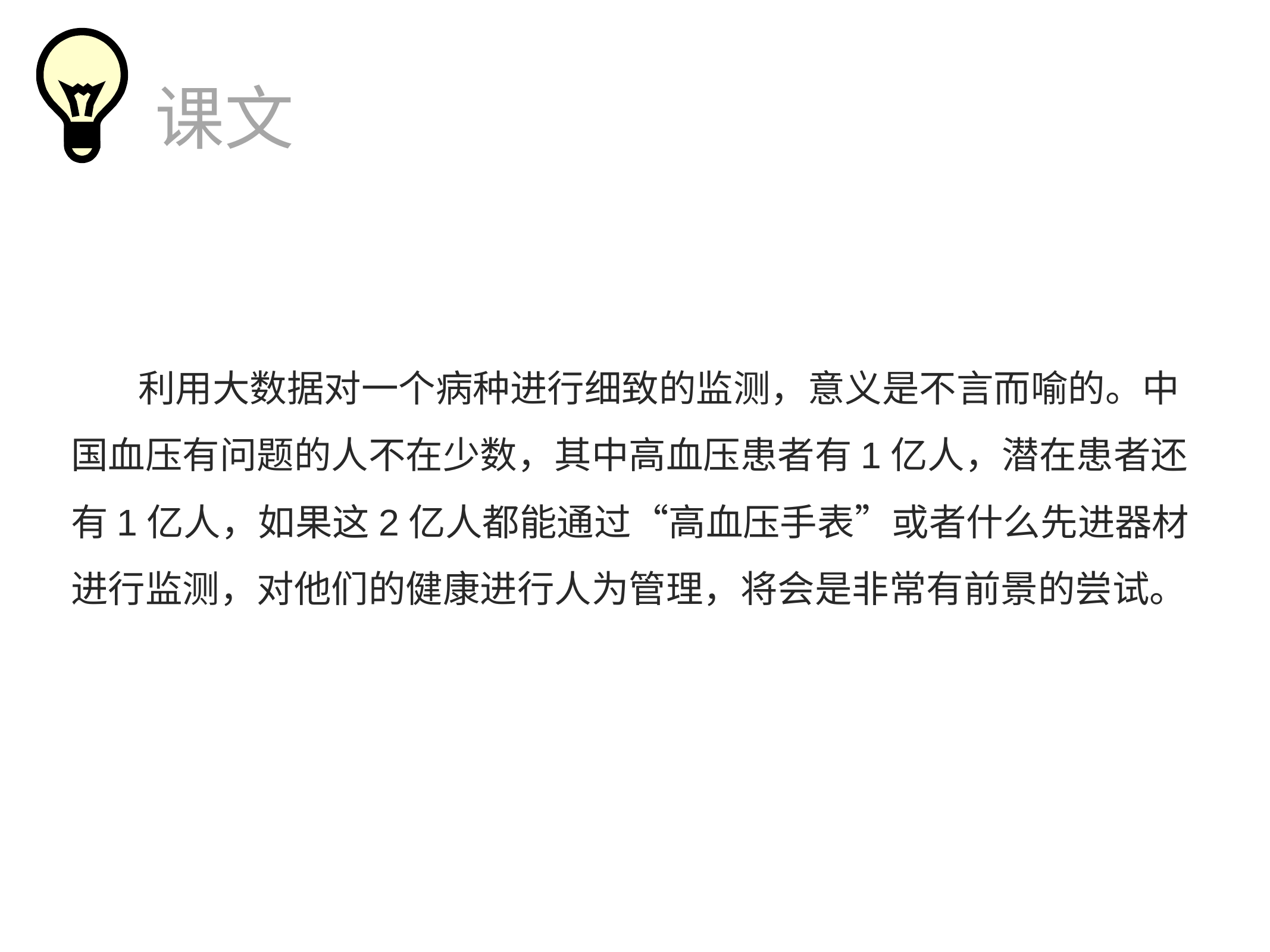

课文
       利用大数据对一个病种进行细致的监测，意义是不言而喻的。中国血压有问题的人不在少数，其中高血压患者有1亿人，潜在患者还有1亿人，如果这2亿人都能通过“高血压手表”或者什么先进器材进行监测，对他们的健康进行人为管理，将会是非常有前景的尝试。